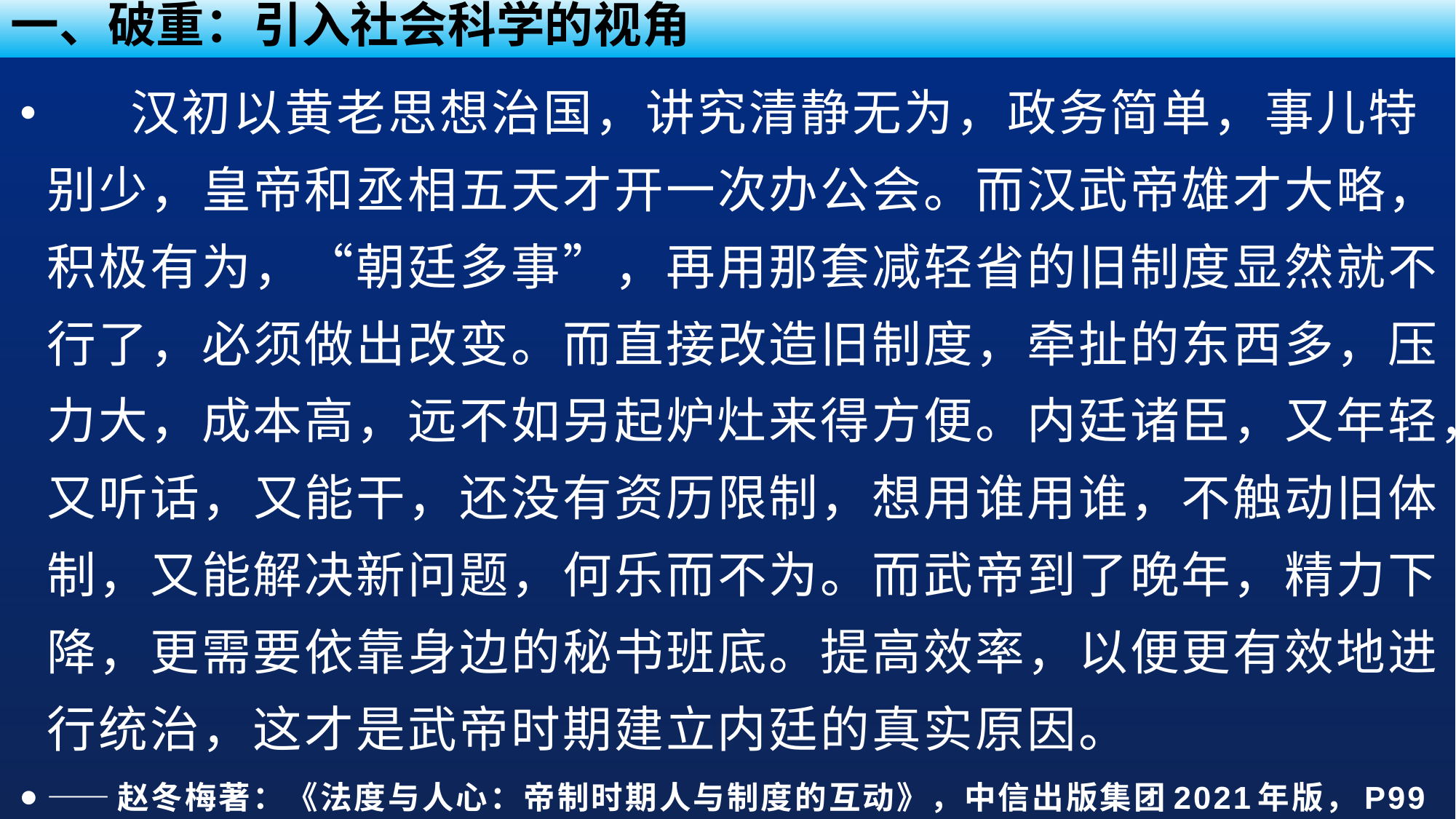

一、破重：引入社会科学的视角
       汉初以黄老思想治国，讲究清静无为，政务简单，事儿特别少，皇帝和丞相五天才开一次办公会。而汉武帝雄才大略，积极有为，“朝廷多事”，再用那套减轻省的旧制度显然就不行了，必须做出改变。而直接改造旧制度，牵扯的东西多，压力大，成本高，远不如另起炉灶来得方便。内廷诸臣，又年轻，又听话，又能干，还没有资历限制，想用谁用谁，不触动旧体制，又能解决新问题，何乐而不为。而武帝到了晚年，精力下降，更需要依靠身边的秘书班底。提高效率，以便更有效地进行统治，这才是武帝时期建立内廷的真实原因。
——赵冬梅著：《法度与人心：帝制时期人与制度的互动》，中信出版集团2021年版，P99